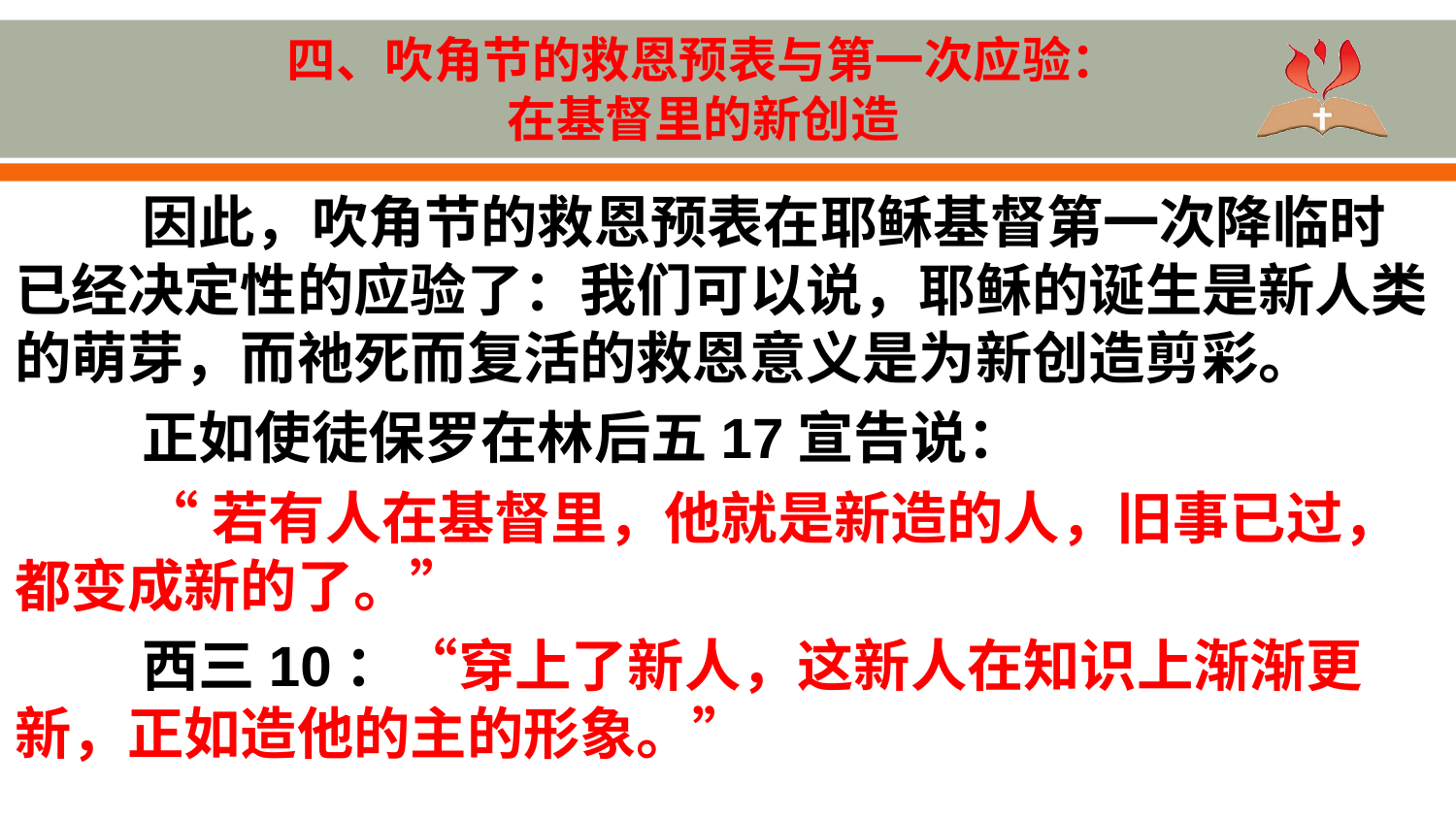

# 四、吹角节的救恩预表与第一次应验： 在基督里的新创造
因此，吹角节的救恩预表在耶稣基督第一次降临时已经决定性的应验了：我们可以说，耶稣的诞生是新人类的萌芽，而祂死而复活的救恩意义是为新创造剪彩。
正如使徒保罗在林后五17宣告说：
“若有人在基督里，他就是新造的人，旧事已过，都变成新的了。”
西三10：“穿上了新人，这新人在知识上渐渐更新，正如造他的主的形象。”